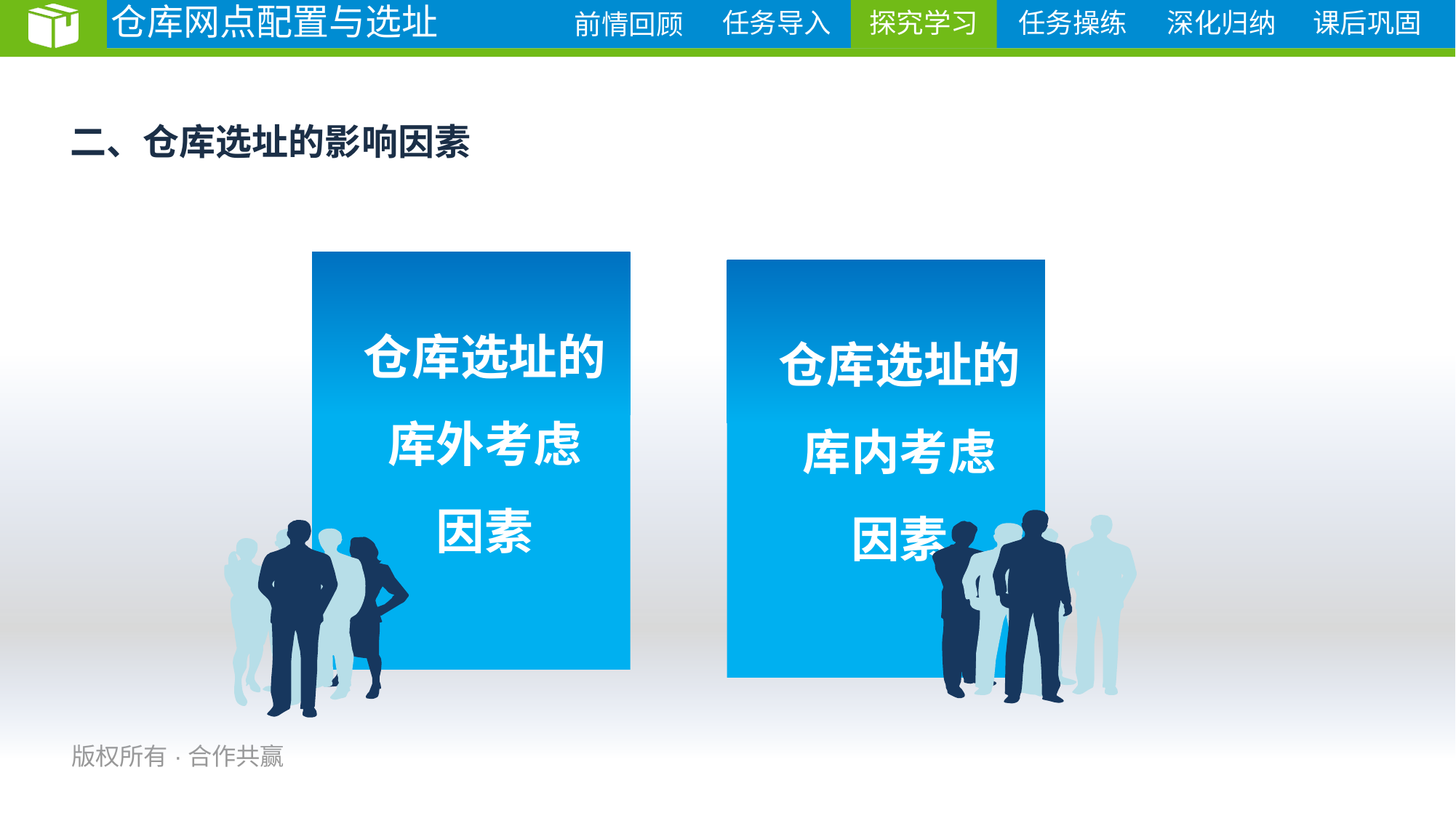

仓库网点配置与选址
二、仓库选址的影响因素

仓库选址的库外考虑
因素

仓库选址的库内考虑
因素